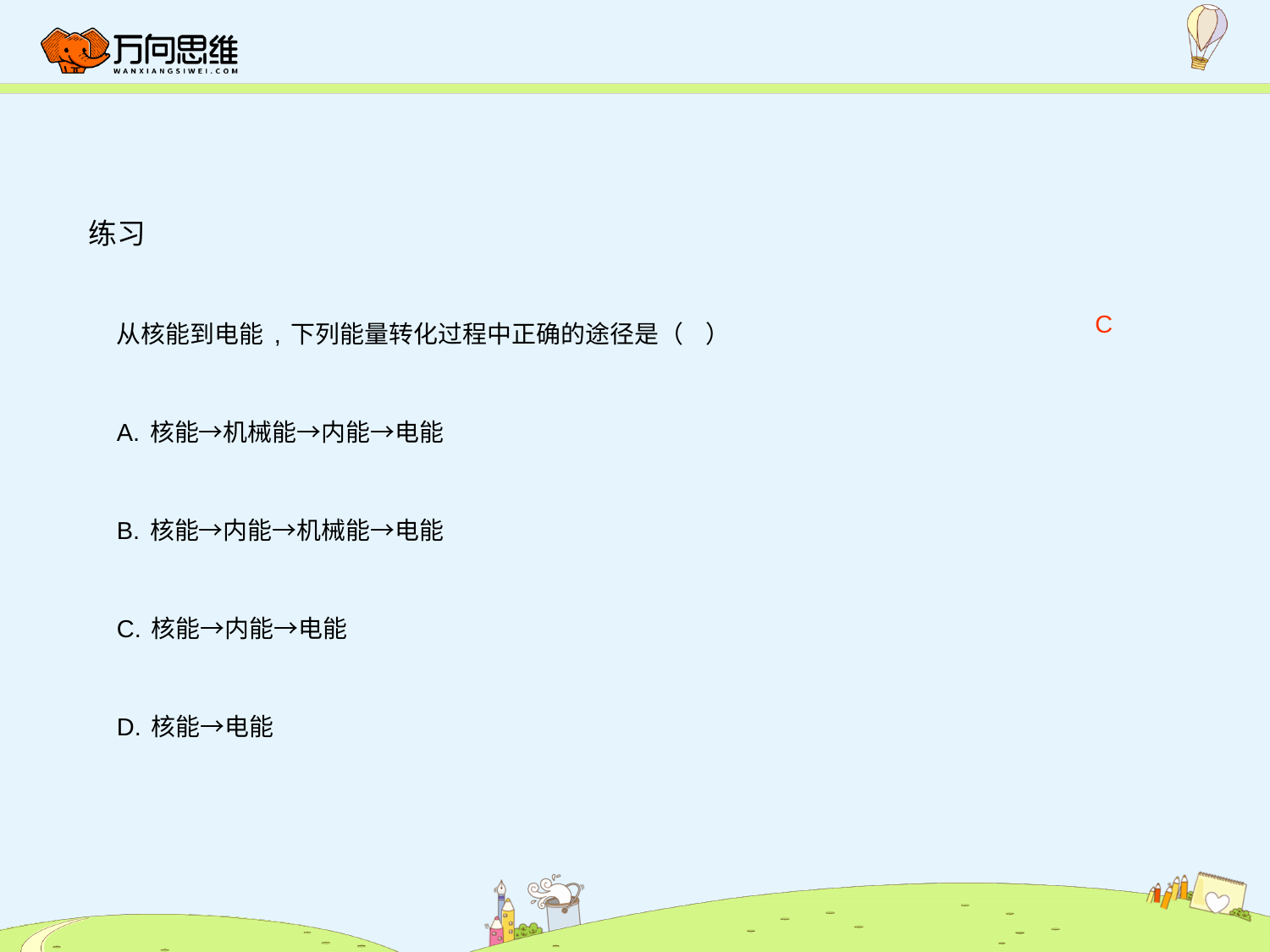

练习
从核能到电能,下列能量转化过程中正确的途径是（    ）
A.核能→机械能→内能→电能
B.核能→内能→机械能→电能
C.核能→内能→电能
D.核能→电能
C